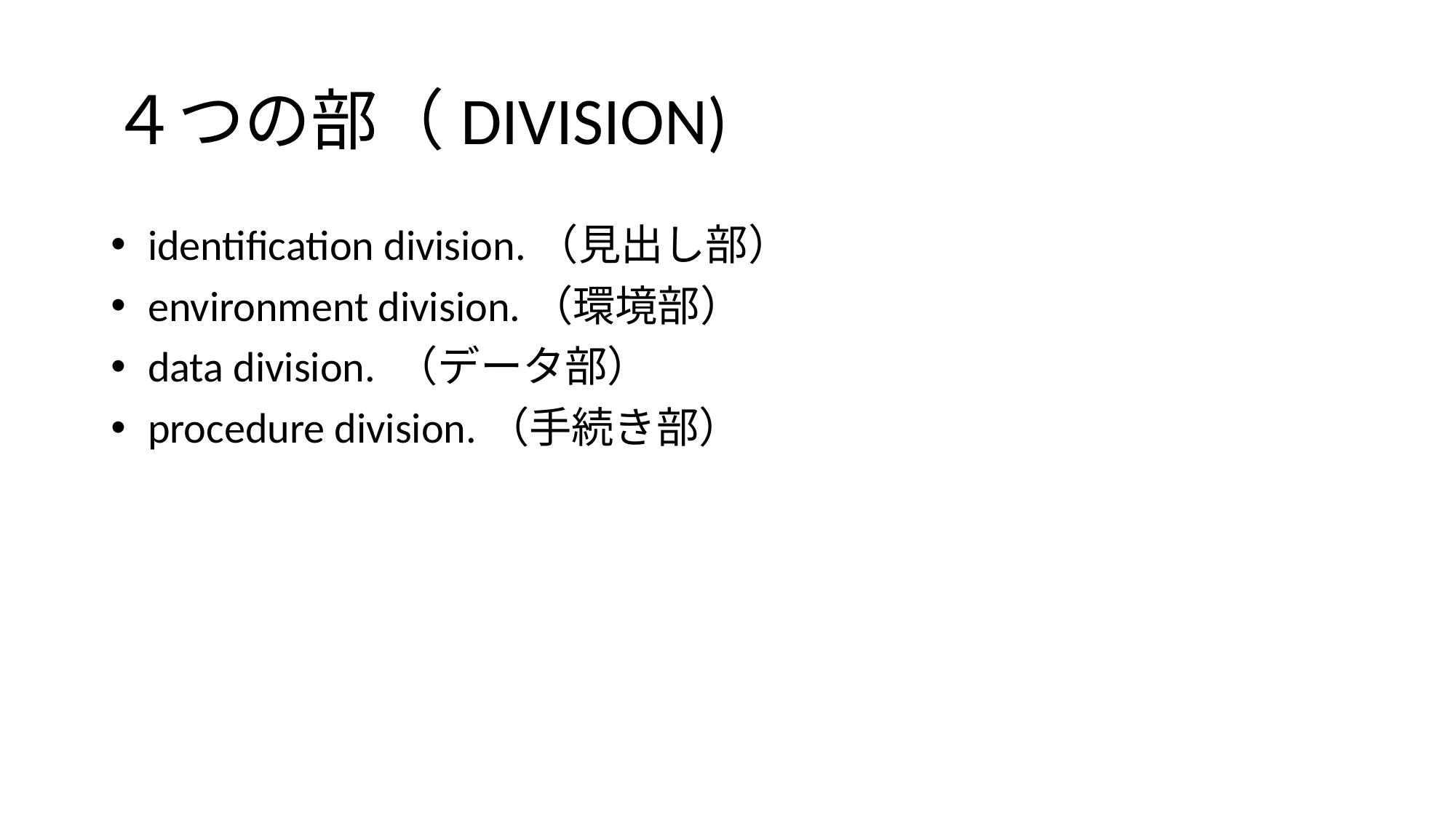

# ４つの部（DIVISION)
 identification division.（見出し部）
 environment division.（環境部）
 data division. （データ部）
 procedure division.（手続き部）